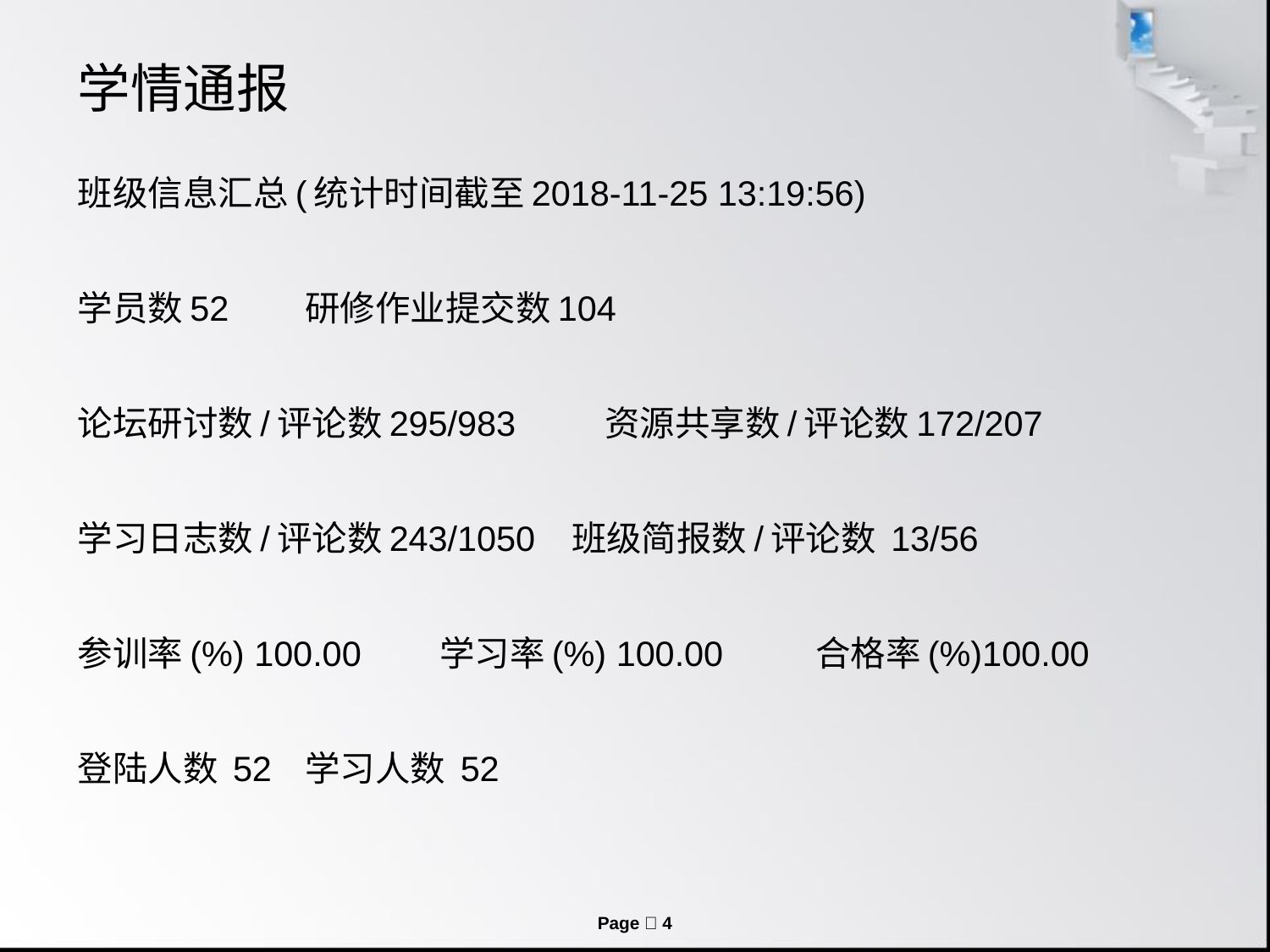

# 学情通报
班级信息汇总(统计时间截至2018-11-25 13:19:56)

学员数52 	 研修作业提交数104

论坛研讨数/评论数295/983 	资源共享数/评论数172/207

学习日志数/评论数243/1050   班级简报数/评论数 13/56

参训率(%) 100.00	    学习率(%) 100.00	合格率(%)100.00

登陆人数 52	 学习人数 52